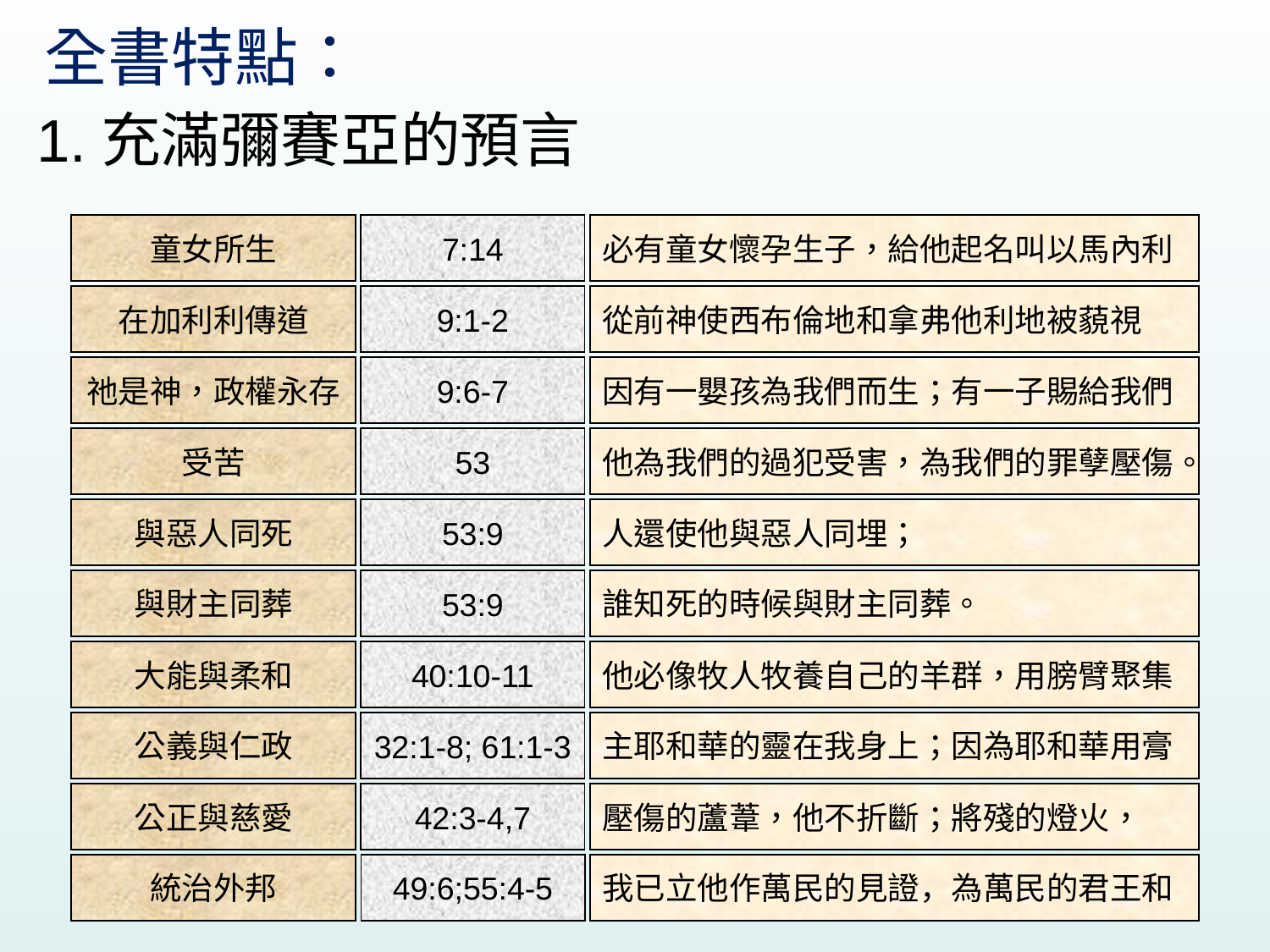

全書特點：
1.充滿彌賽亞的預言
童女所生
7:14
必有童女懷孕生子，給他起名叫以馬內利
在加利利傳道
9:1-2
從前神使西布倫地和拿弗他利地被藐視
祂是神，政權永存
9:6-7
因有一嬰孩為我們而生；有一子賜給我們
受苦
53
他為我們的過犯受害，為我們的罪孽壓傷。
與惡人同死
53:9
人還使他與惡人同埋；
與財主同葬
誰知死的時候與財主同葬。
53:9
大能與柔和
40:10-11
他必像牧人牧養自己的羊群，用膀臂聚集
公義與仁政
主耶和華的靈在我身上；因為耶和華用膏
32:1-8; 61:1-3
公正與慈愛
42:3-4,7
壓傷的蘆葦，他不折斷；將殘的燈火，
統治外邦
49:6;55:4-5
我已立他作萬民的見證，為萬民的君王和